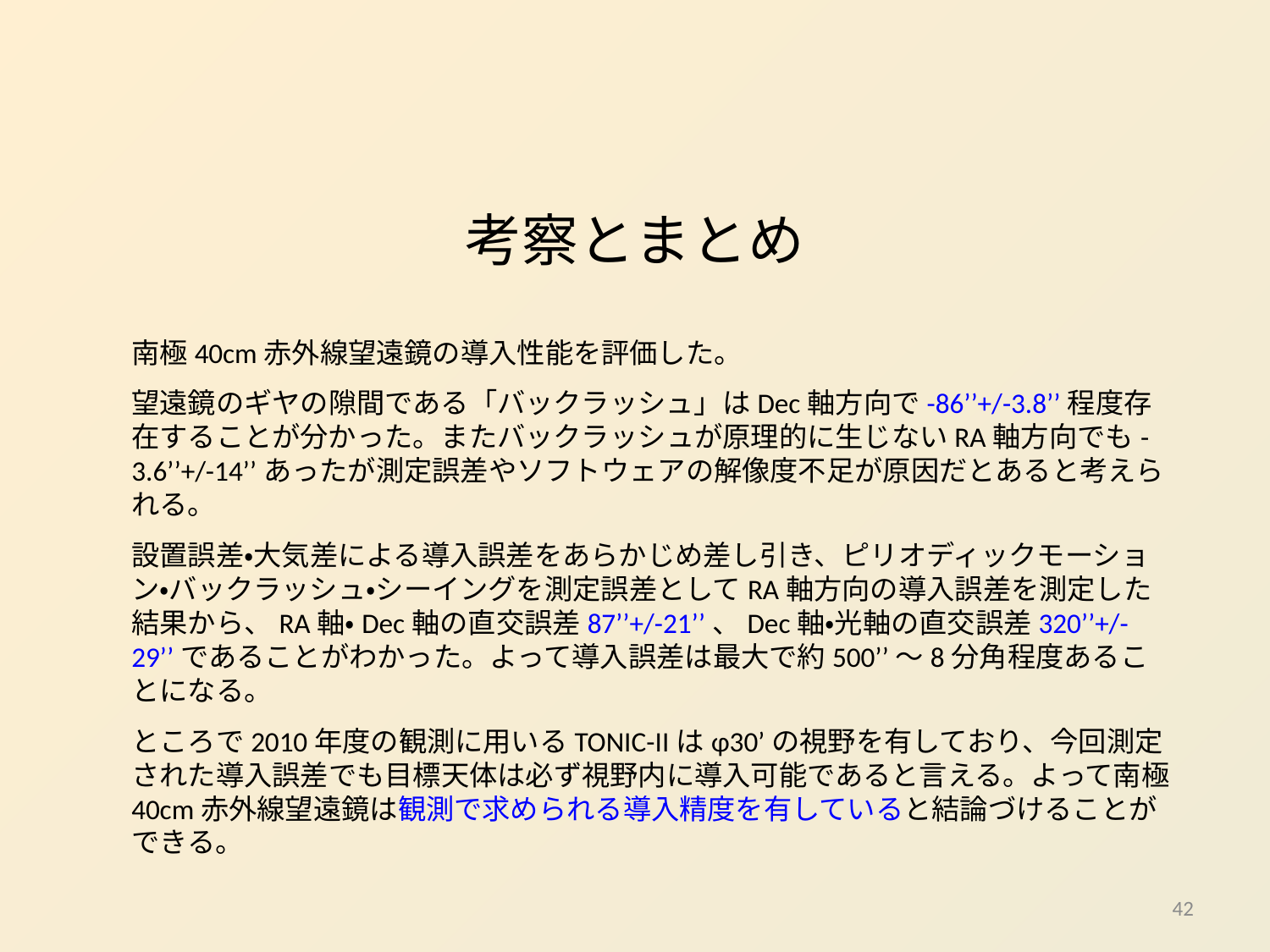

考察とまとめ
南極40cm赤外線望遠鏡の導入性能を評価した。

望遠鏡のギヤの隙間である「バックラッシュ」はDec軸方向で-86’’+/-3.8’’程度存在することが分かった。またバックラッシュが原理的に生じないRA軸方向でも-3.6’’+/-14’’あったが測定誤差やソフトウェアの解像度不足が原因だとあると考えられる。

設置誤差・大気差による導入誤差をあらかじめ差し引き、ピリオディックモーション・バックラッシュ・シーイングを測定誤差としてRA軸方向の導入誤差を測定した結果から、RA軸・Dec軸の直交誤差87’’+/-21’’、Dec軸・光軸の直交誤差320’’+/-29’’であることがわかった。よって導入誤差は最大で約500’’～8分角程度あることになる。

ところで2010年度の観測に用いるTONIC-IIはφ30’の視野を有しており、今回測定された導入誤差でも目標天体は必ず視野内に導入可能であると言える。よって南極40cm赤外線望遠鏡は観測で求められる導入精度を有していると結論づけることができる。
42